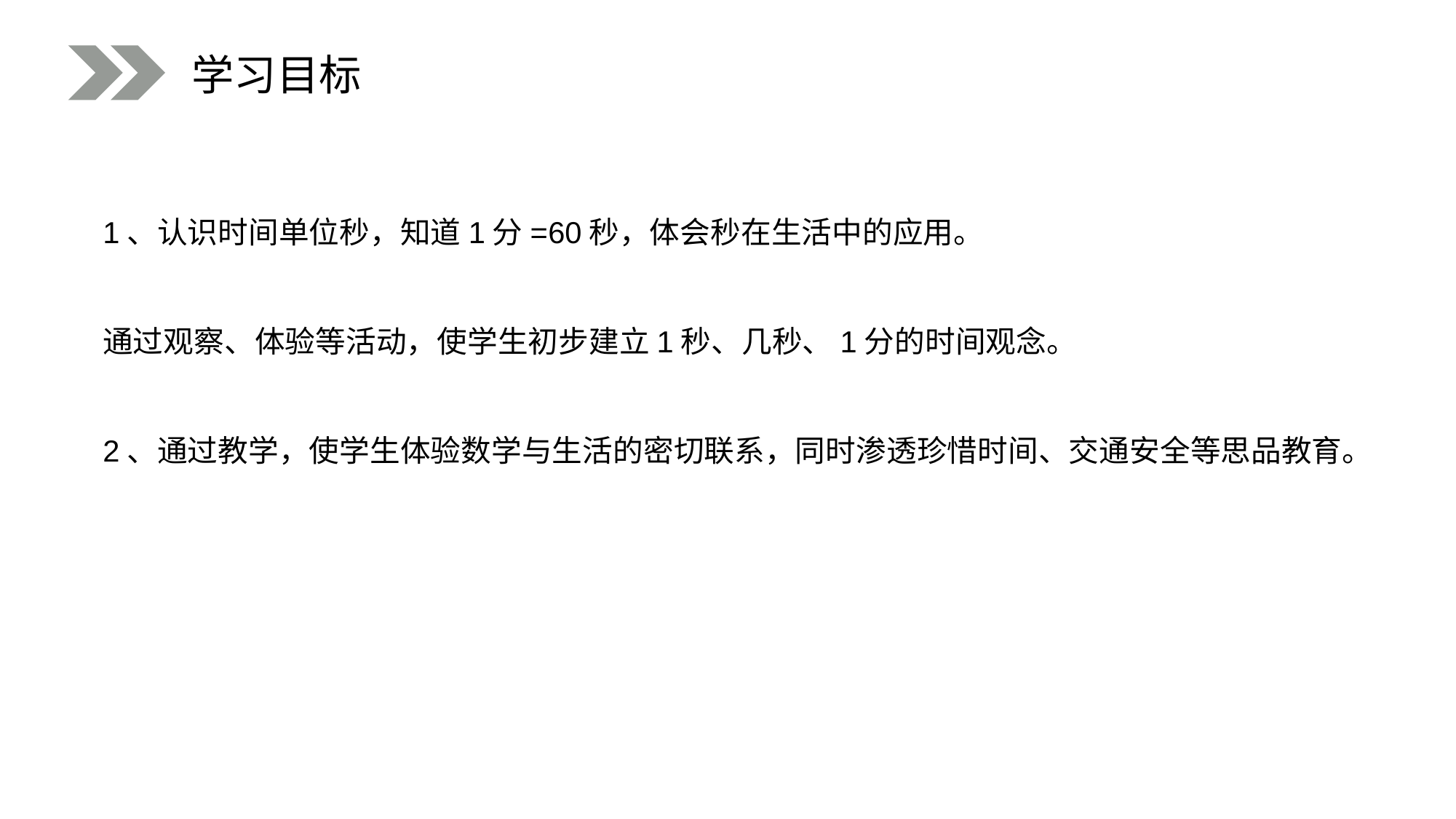

学习目标
1、认识时间单位秒，知道1分=60秒，体会秒在生活中的应用。
通过观察、体验等活动，使学生初步建立1秒、几秒、1分的时间观念。
2、通过教学，使学生体验数学与生活的密切联系，同时渗透珍惜时间、交通安全等思品教育。